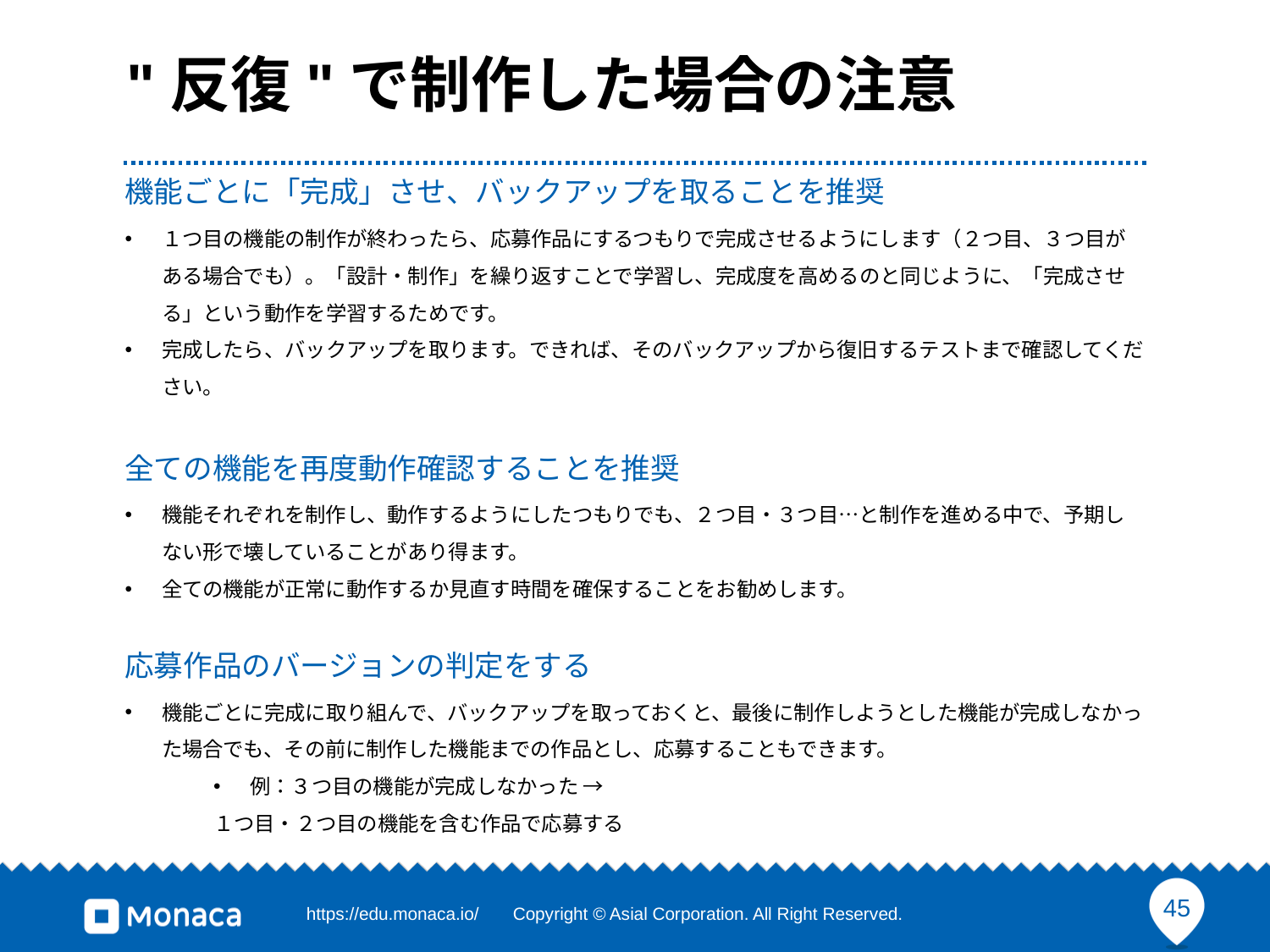

# "反復"で制作した場合の注意
機能ごとに「完成」させ、バックアップを取ることを推奨
１つ目の機能の制作が終わったら、応募作品にするつもりで完成させるようにします（２つ目、３つ目がある場合でも）。「設計・制作」を繰り返すことで学習し、完成度を高めるのと同じように、「完成させる」という動作を学習するためです。
完成したら、バックアップを取ります。できれば、そのバックアップから復旧するテストまで確認してください。

全ての機能を再度動作確認することを推奨
機能それぞれを制作し、動作するようにしたつもりでも、２つ目・３つ目…と制作を進める中で、予期しない形で壊していることがあり得ます。
全ての機能が正常に動作するか見直す時間を確保することをお勧めします。

応募作品のバージョンの判定をする
機能ごとに完成に取り組んで、バックアップを取っておくと、最後に制作しようとした機能が完成しなかった場合でも、その前に制作した機能までの作品とし、応募することもできます。
例：３つ目の機能が完成しなかった →
		１つ目・２つ目の機能を含む作品で応募する